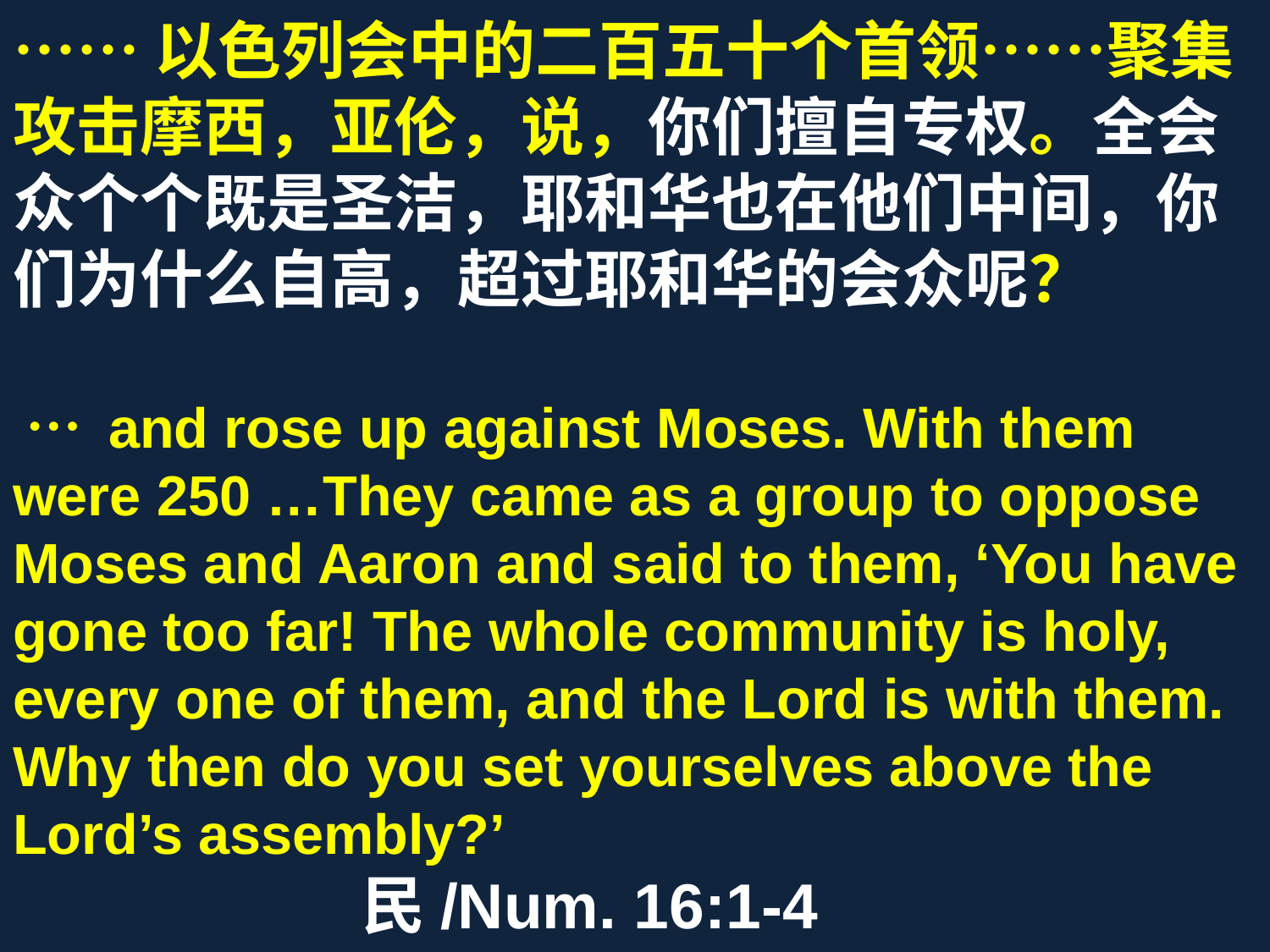

# ……以色列会中的二百五十个首领……聚集攻击摩西，亚伦，说，你们擅自专权。全会众个个既是圣洁，耶和华也在他们中间，你们为什么自高，超过耶和华的会众呢？ … and rose up against Moses. With them were 250 …They came as a group to oppose Moses and Aaron and said to them, ‘You have gone too far! The whole community is holy, every one of them, and the Lord is with them. Why then do you set yourselves above the Lord’s assembly?’ 民/Num. 16:1-4